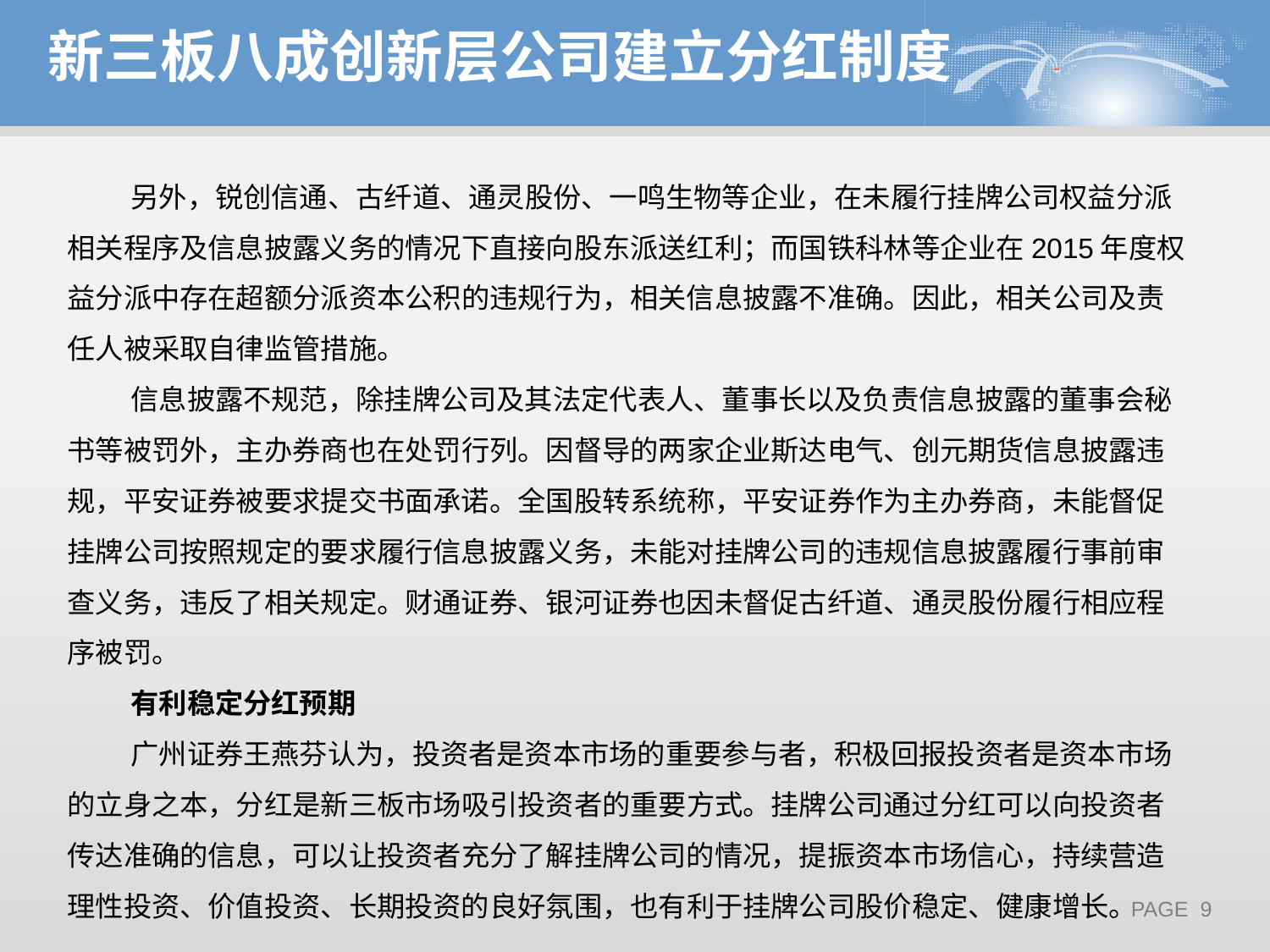

新三板八成创新层公司建立分红制度
另外，锐创信通、古纤道、通灵股份、一鸣生物等企业，在未履行挂牌公司权益分派相关程序及信息披露义务的情况下直接向股东派送红利；而国铁科林等企业在2015年度权益分派中存在超额分派资本公积的违规行为，相关信息披露不准确。因此，相关公司及责任人被采取自律监管措施。
信息披露不规范，除挂牌公司及其法定代表人、董事长以及负责信息披露的董事会秘书等被罚外，主办券商也在处罚行列。因督导的两家企业斯达电气、创元期货信息披露违规，平安证券被要求提交书面承诺。全国股转系统称，平安证券作为主办券商，未能督促挂牌公司按照规定的要求履行信息披露义务，未能对挂牌公司的违规信息披露履行事前审查义务，违反了相关规定。财通证券、银河证券也因未督促古纤道、通灵股份履行相应程序被罚。
有利稳定分红预期
广州证券王燕芬认为，投资者是资本市场的重要参与者，积极回报投资者是资本市场的立身之本，分红是新三板市场吸引投资者的重要方式。挂牌公司通过分红可以向投资者传达准确的信息，可以让投资者充分了解挂牌公司的情况，提振资本市场信心，持续营造理性投资、价值投资、长期投资的良好氛围，也有利于挂牌公司股价稳定、健康增长。